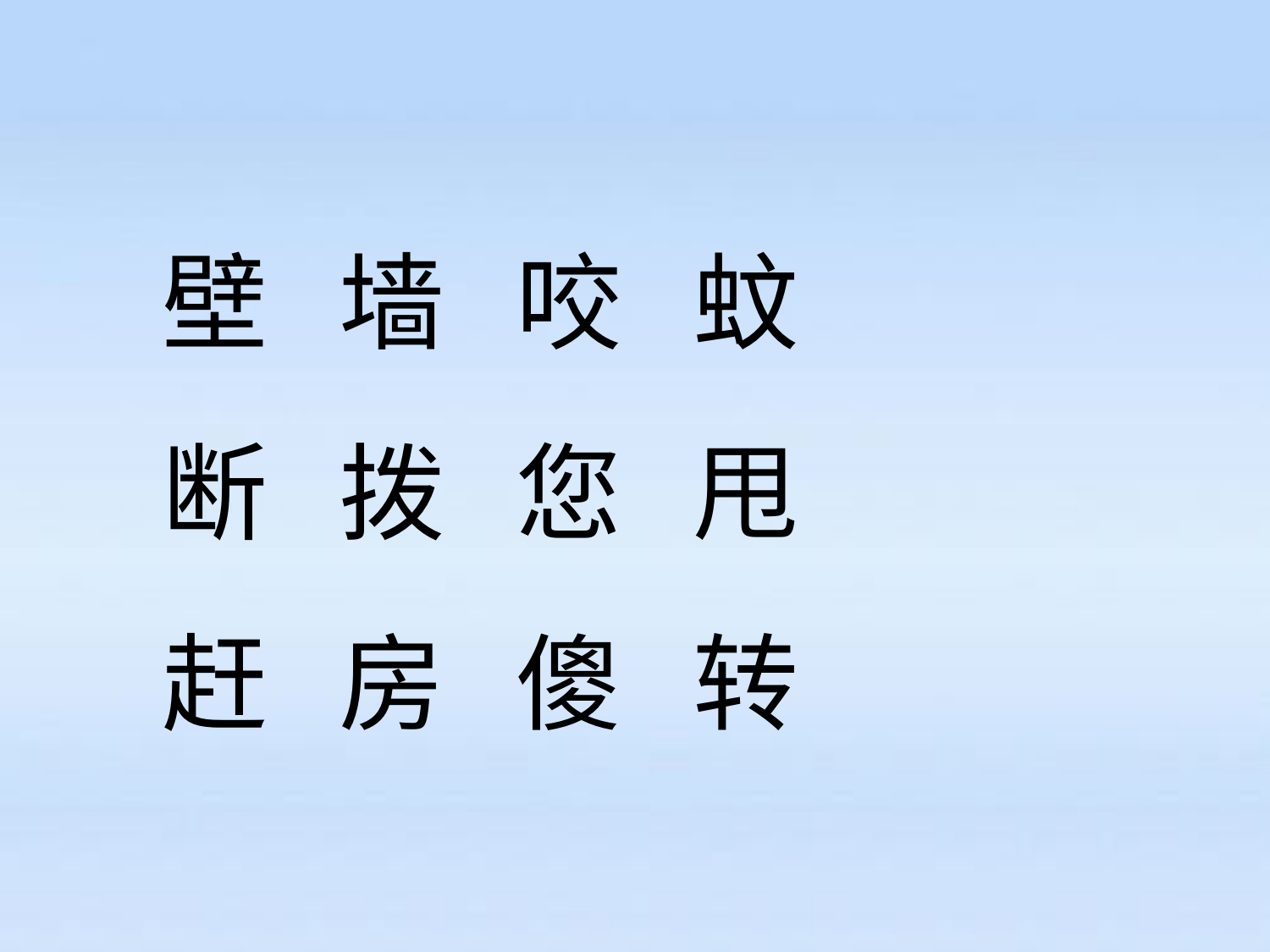

壁   墙   咬   蚊
断   拨   您   甩
赶   房   傻   转